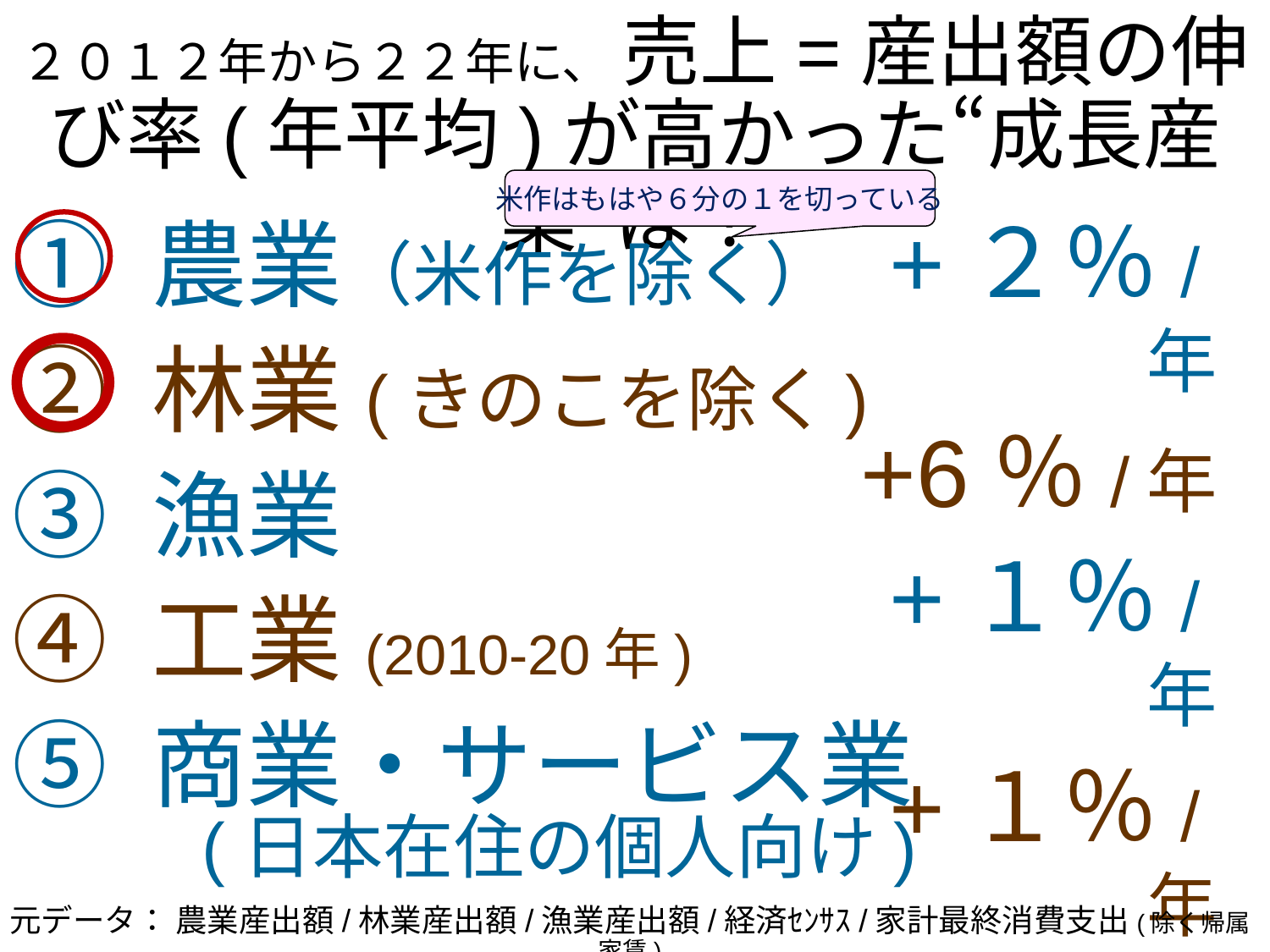

２０１２年から２２年に、 売上=産出額の伸び率(年平均)が高かった“成長産業”は？
米作はもはや６分の１を切っている
+２％/年
+6％/年
+１％/年
+１％/年
+1％/年
① 農業（米作を除く）
② 林業(きのこを除く)
③ 漁業
④ 工業(2010-20年)
⑤ 商業・サービス業
　　  (日本在住の個人向け)

元データ： 農業産出額/林業産出額/漁業産出額/経済ｾﾝｻｽ/家計最終消費支出(除く帰属家賃)